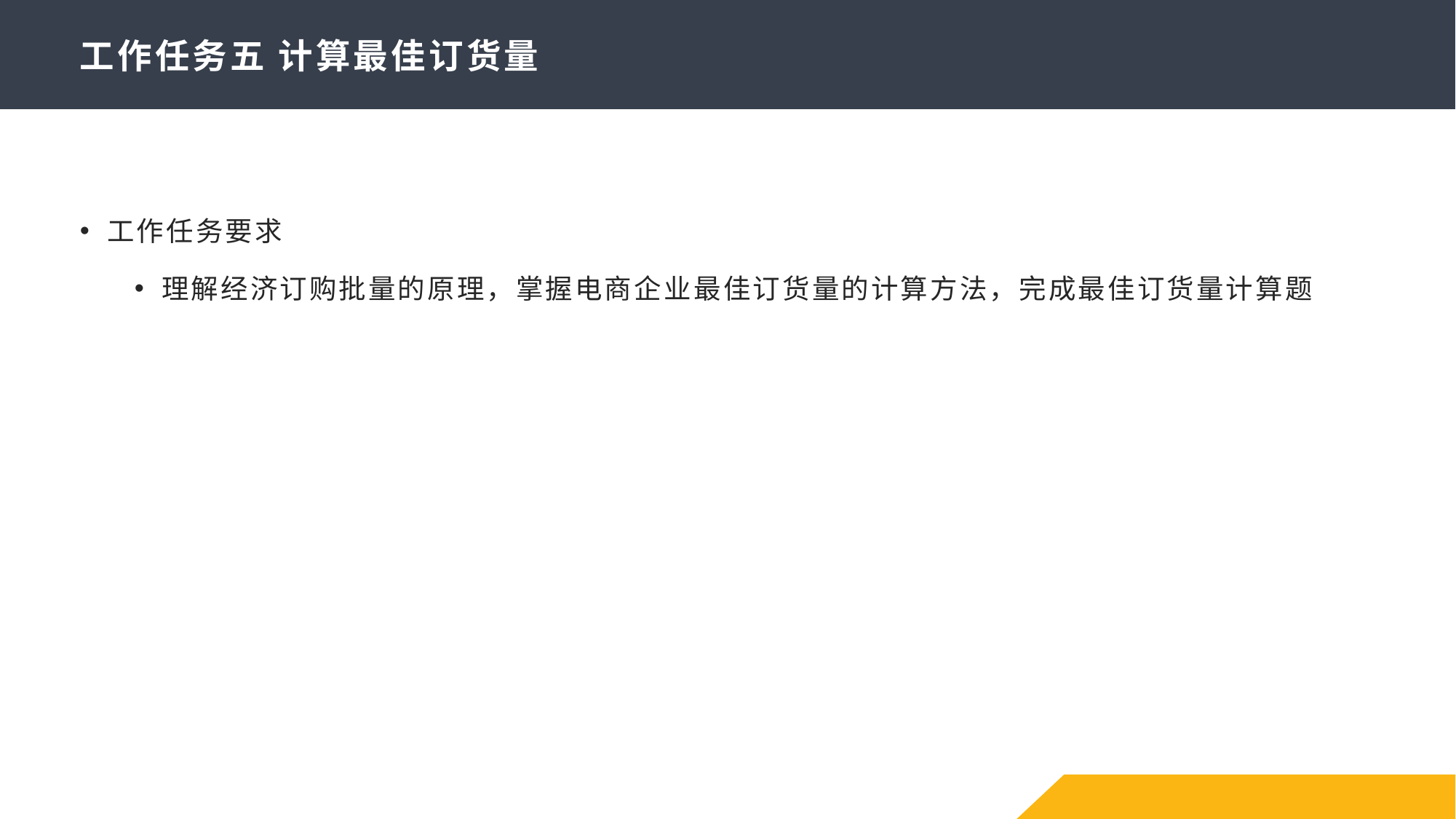

# 工作任务五 计算最佳订货量
工作任务要求
理解经济订购批量的原理，掌握电商企业最佳订货量的计算方法，完成最佳订货量计算题